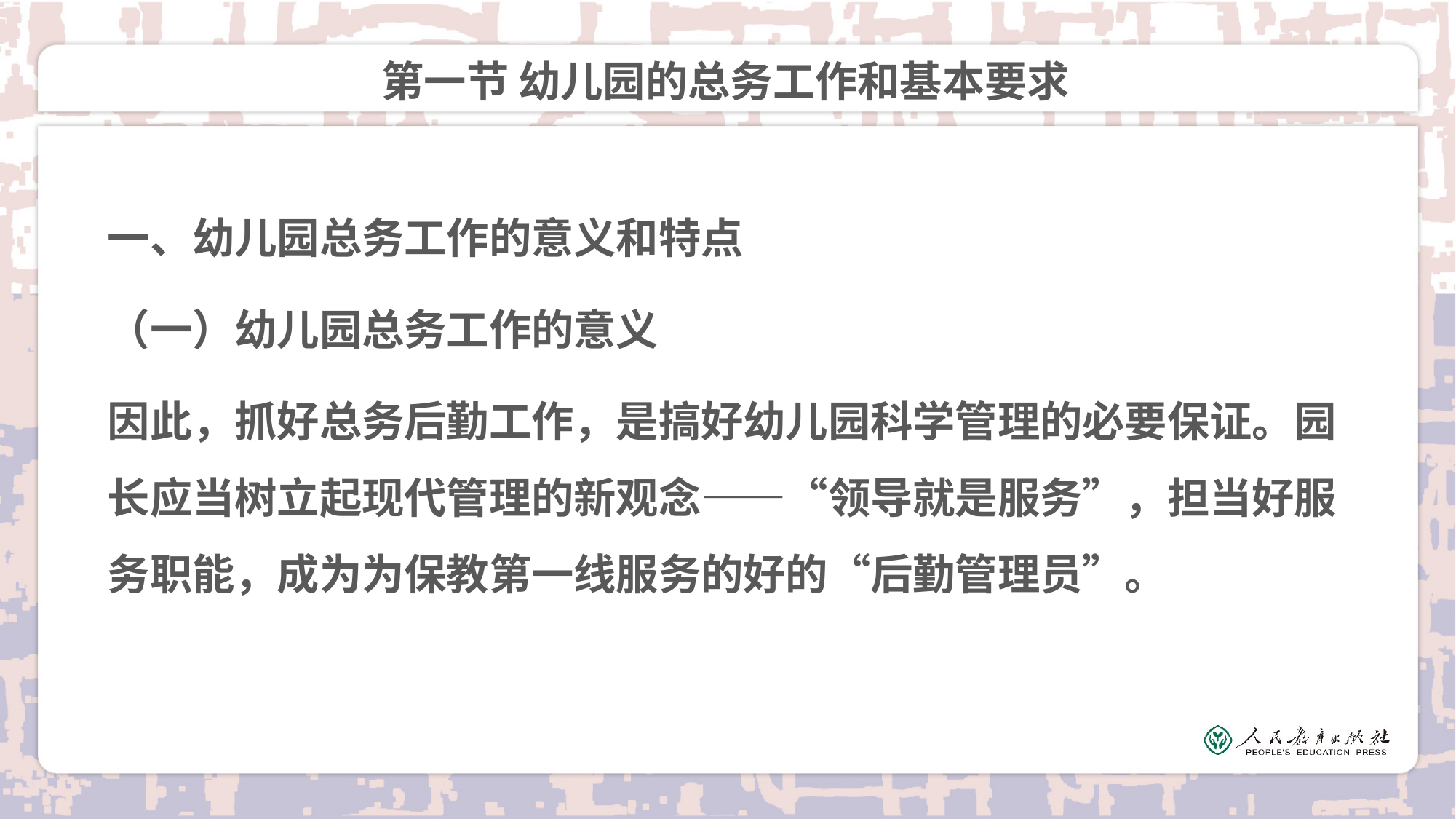

# 第一节 幼儿园的总务工作和基本要求
一、幼儿园总务工作的意义和特点
（一）幼儿园总务工作的意义
因此，抓好总务后勤工作，是搞好幼儿园科学管理的必要保证。园长应当树立起现代管理的新观念——“领导就是服务”，担当好服务职能，成为为保教第一线服务的好的“后勤管理员”。